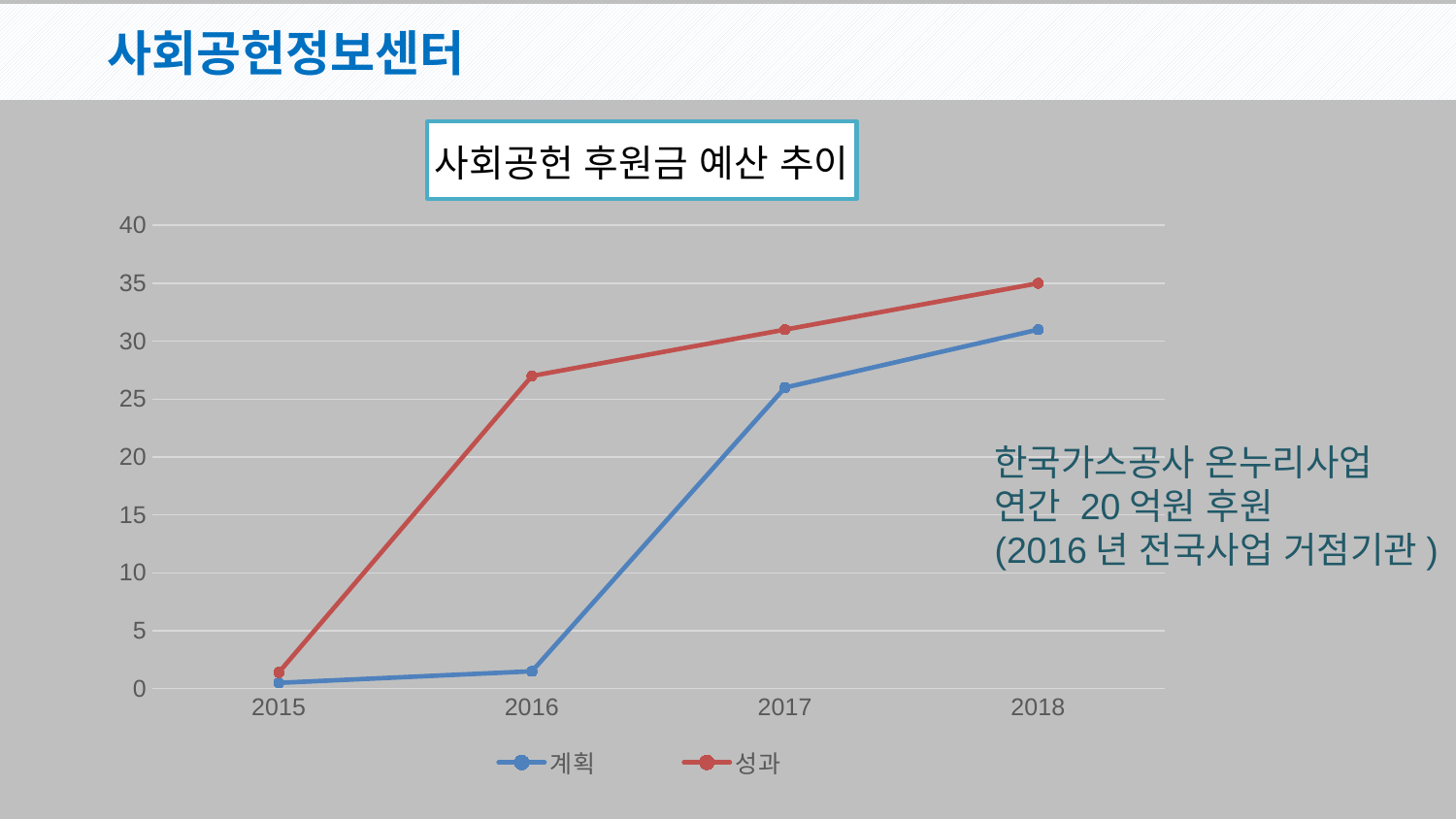

사회공헌정보센터

### Chart: 사회공헌 후원금 예산 추이

| Category | 계획 | 성과 |
|---|---|---|
| 2015 | 0.5 | 1.4 |
| 2016 | 1.5 | 27.0 |
| 2017 | 26.0 | 31.0 |
| 2018 | 31.0 | 35.0 |
한국가스공사 온누리사업
연간 20억원 후원
(2016년 전국사업 거점기관)